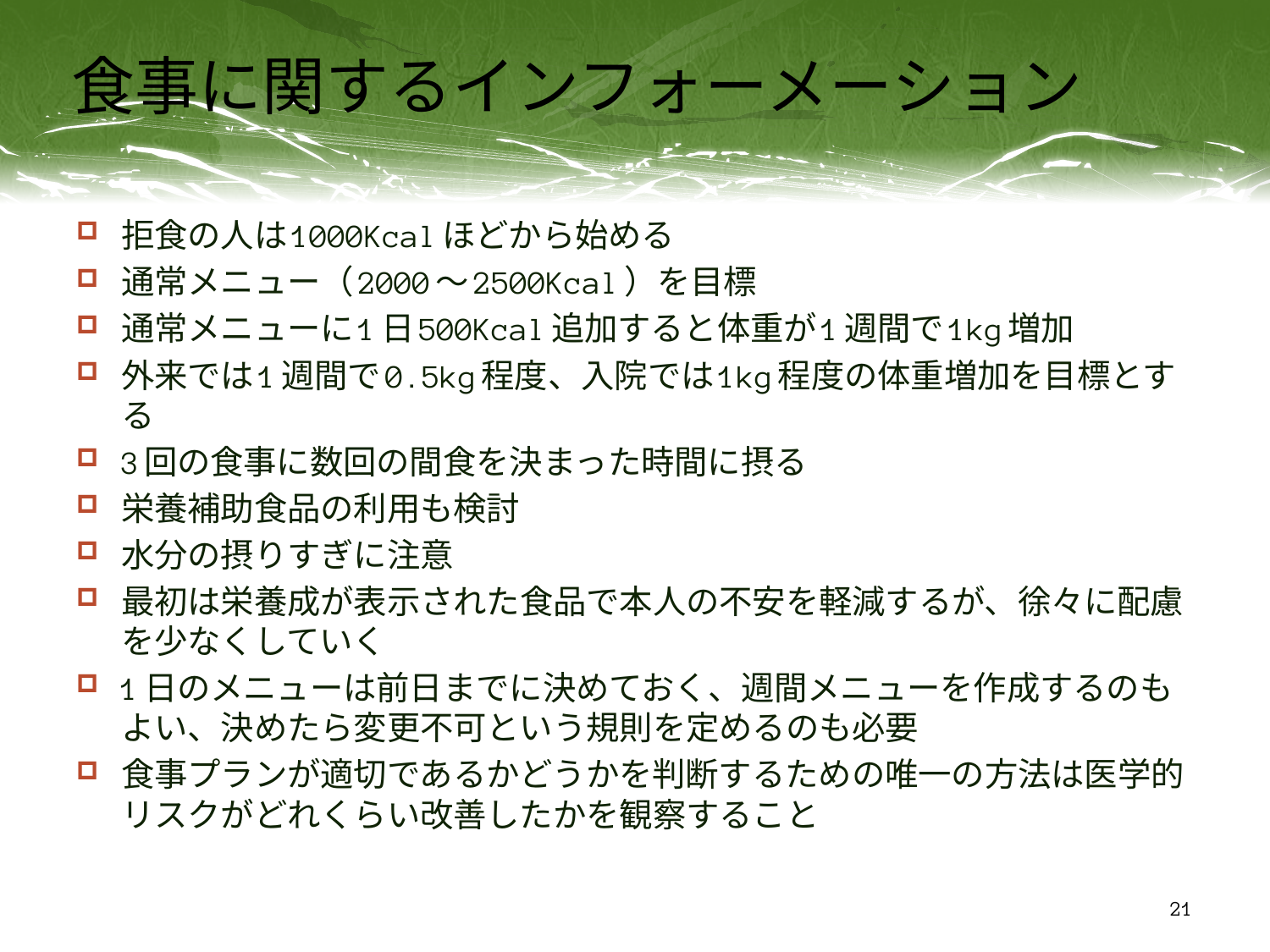

# 食事に関するインフォーメーション
拒食の人は1000Kcalほどから始める
通常メニュー（2000～2500Kcal）を目標
通常メニューに1日500Kcal追加すると体重が1週間で1kg増加
外来では1週間で0.5kg程度、入院では1kg程度の体重増加を目標とする
3回の食事に数回の間食を決まった時間に摂る
栄養補助食品の利用も検討
水分の摂りすぎに注意
最初は栄養成が表示された食品で本人の不安を軽減するが、徐々に配慮を少なくしていく
1日のメニューは前日までに決めておく、週間メニューを作成するのもよい、決めたら変更不可という規則を定めるのも必要
食事プランが適切であるかどうかを判断するための唯一の方法は医学的リスクがどれくらい改善したかを観察すること
21